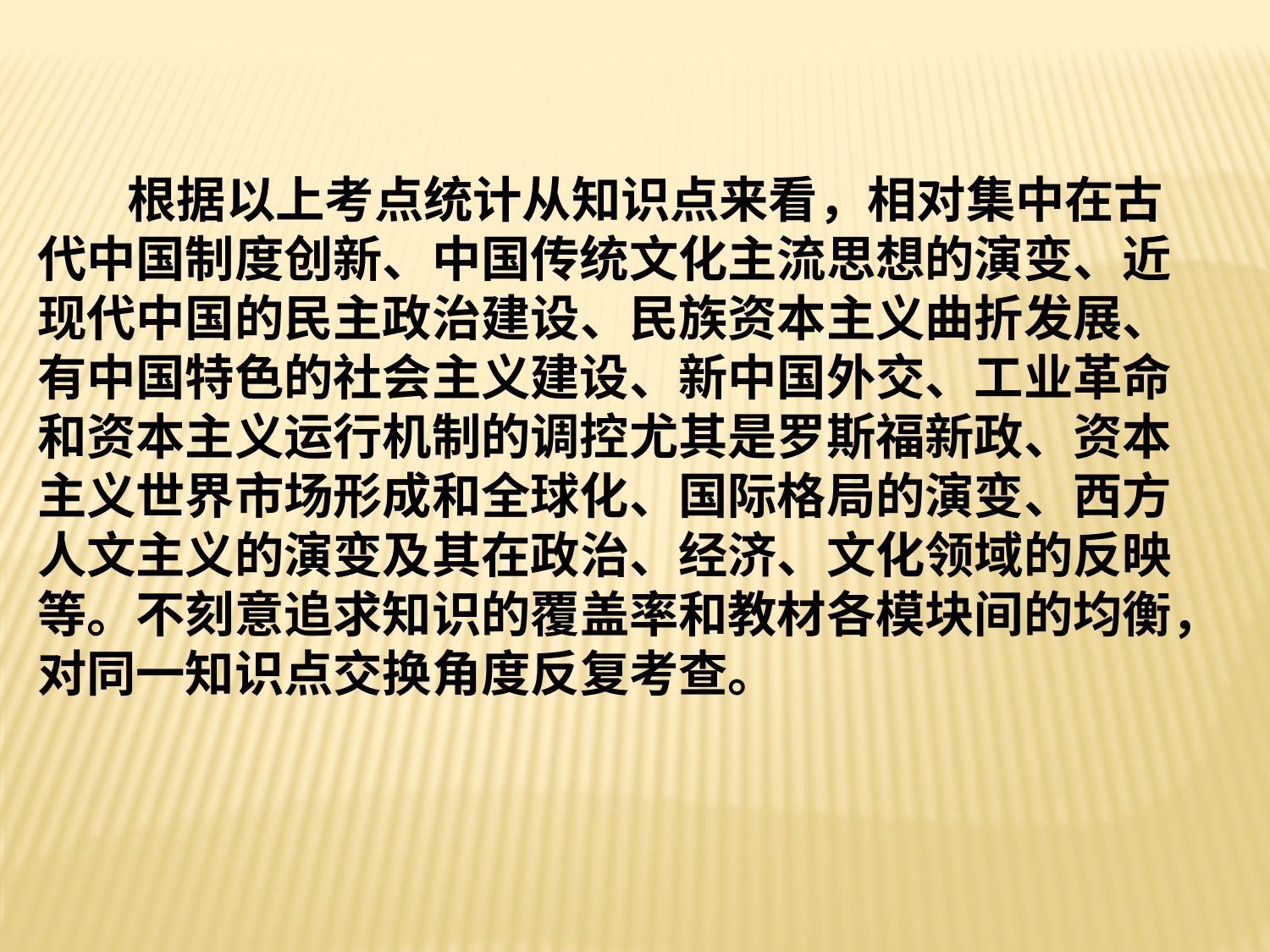

根据以上考点统计从知识点来看，相对集中在古代中国制度创新、中国传统文化主流思想的演变、近现代中国的民主政治建设、民族资本主义曲折发展、有中国特色的社会主义建设、新中国外交、工业革命和资本主义运行机制的调控尤其是罗斯福新政、资本主义世界市场形成和全球化、国际格局的演变、西方人文主义的演变及其在政治、经济、文化领域的反映等。不刻意追求知识的覆盖率和教材各模块间的均衡，对同一知识点交换角度反复考查。